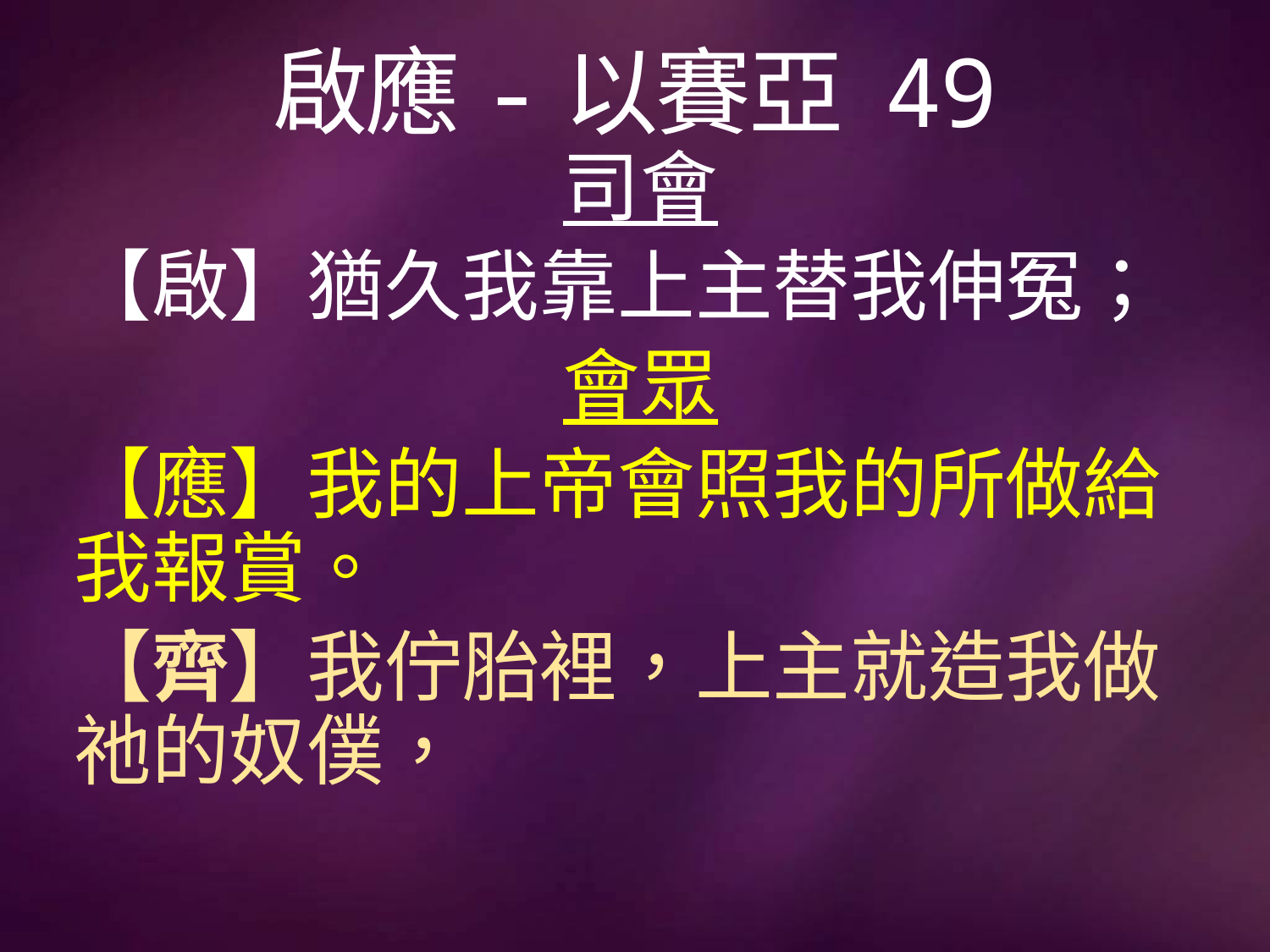

# 啟應-以賽亞 49
司會
【啟】猶久我靠上主替我伸冤；
會眾
【應】我的上帝會照我的所做給我報賞。
【齊】我佇胎裡，上主就造我做祂的奴僕，